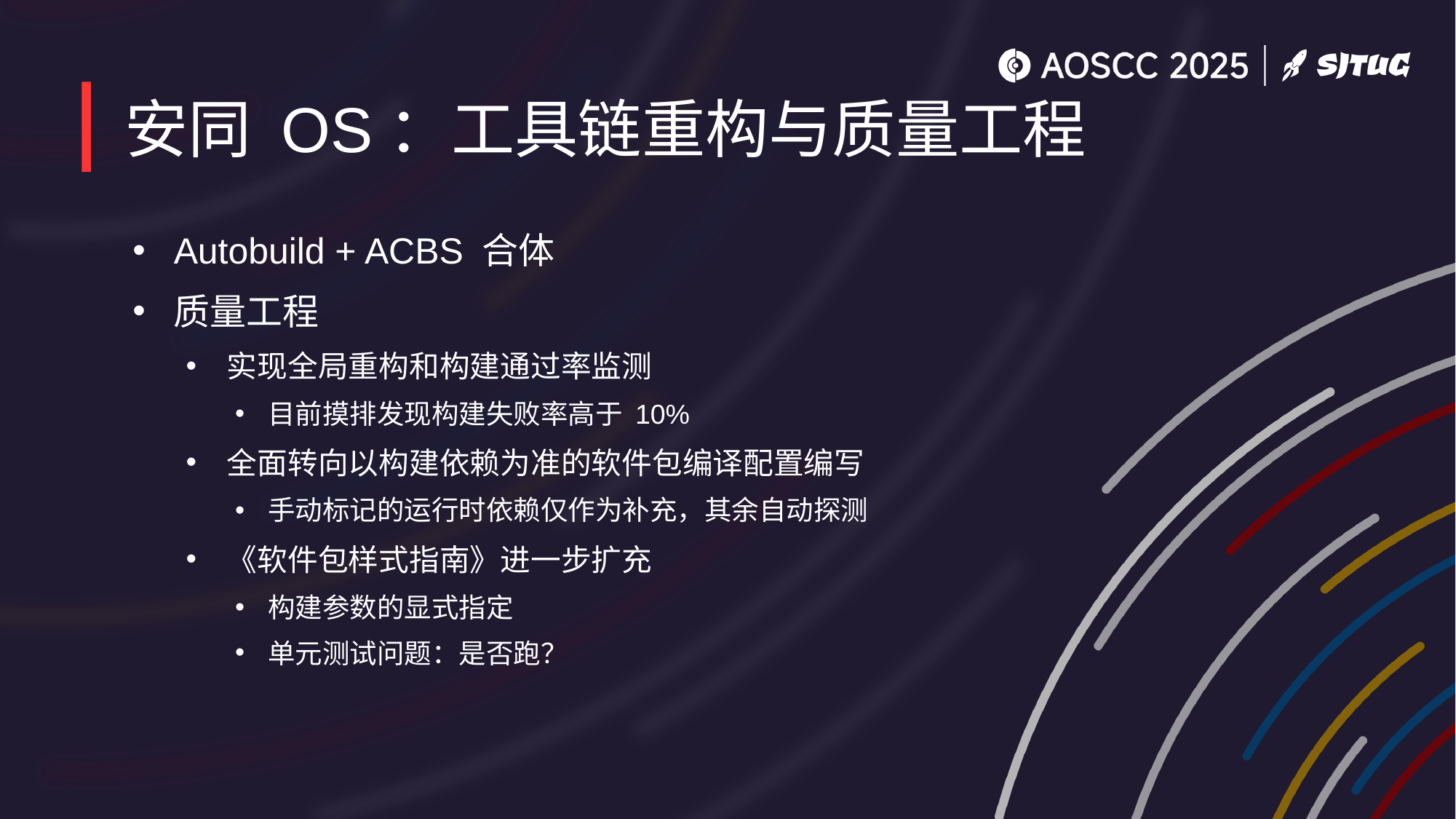

# 安同 OS：工具链重构与质量工程
Autobuild + ACBS 合体
质量工程
实现全局重构和构建通过率监测
目前摸排发现构建失败率高于 10%
全面转向以构建依赖为准的软件包编译配置编写
手动标记的运行时依赖仅作为补充，其余自动探测
《软件包样式指南》进一步扩充
构建参数的显式指定
单元测试问题：是否跑？